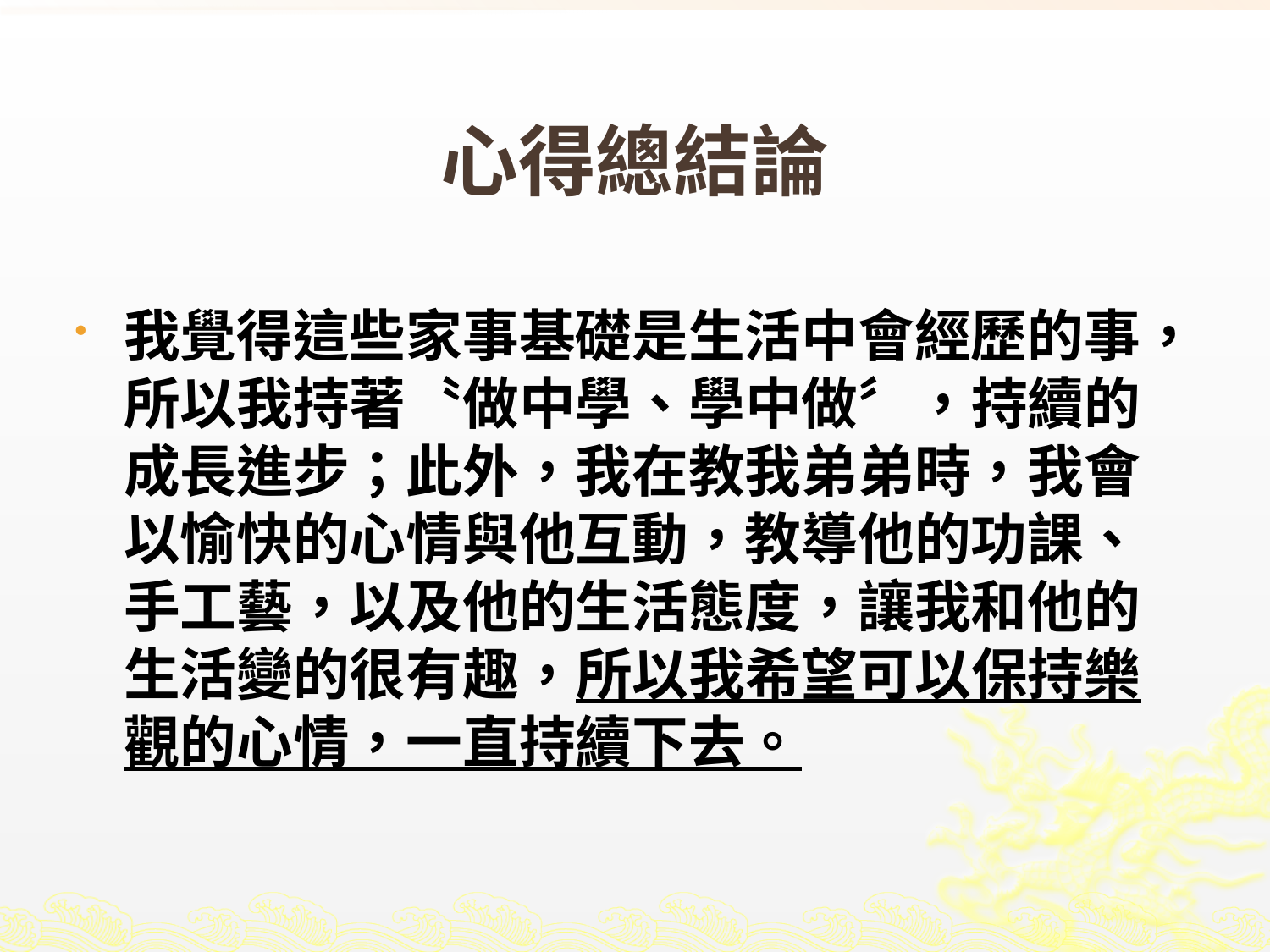

# 心得總結論
我覺得這些家事基礎是生活中會經歷的事，所以我持著〝做中學、學中做〞，持續的成長進步；此外，我在教我弟弟時，我會以愉快的心情與他互動，教導他的功課、手工藝，以及他的生活態度，讓我和他的生活變的很有趣，所以我希望可以保持樂觀的心情，一直持續下去。